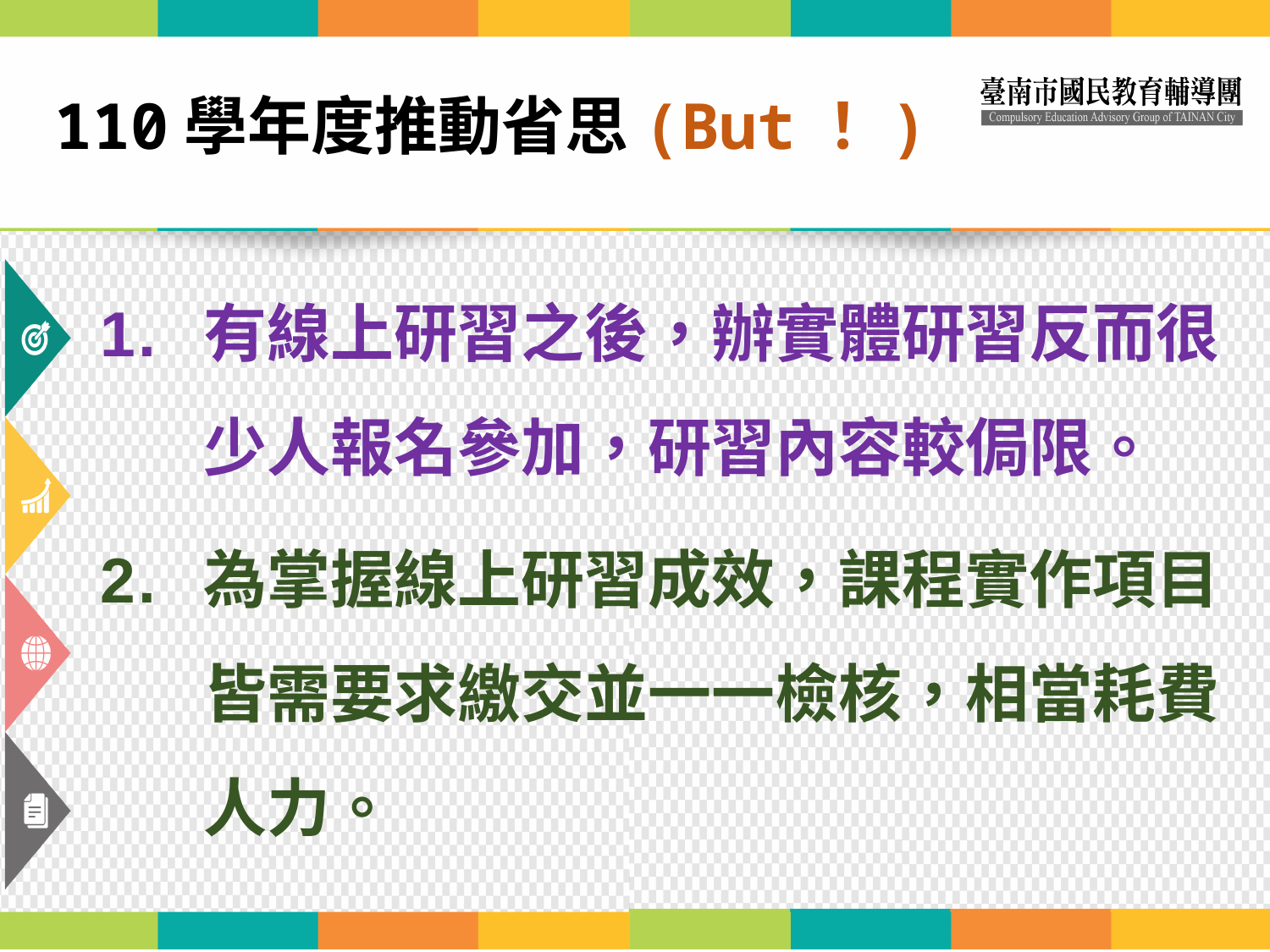

# 110學年度推動省思(But！)
有線上研習之後，辦實體研習反而很少人報名參加，研習內容較侷限。
為掌握線上研習成效，課程實作項目皆需要求繳交並一一檢核，相當耗費人力。